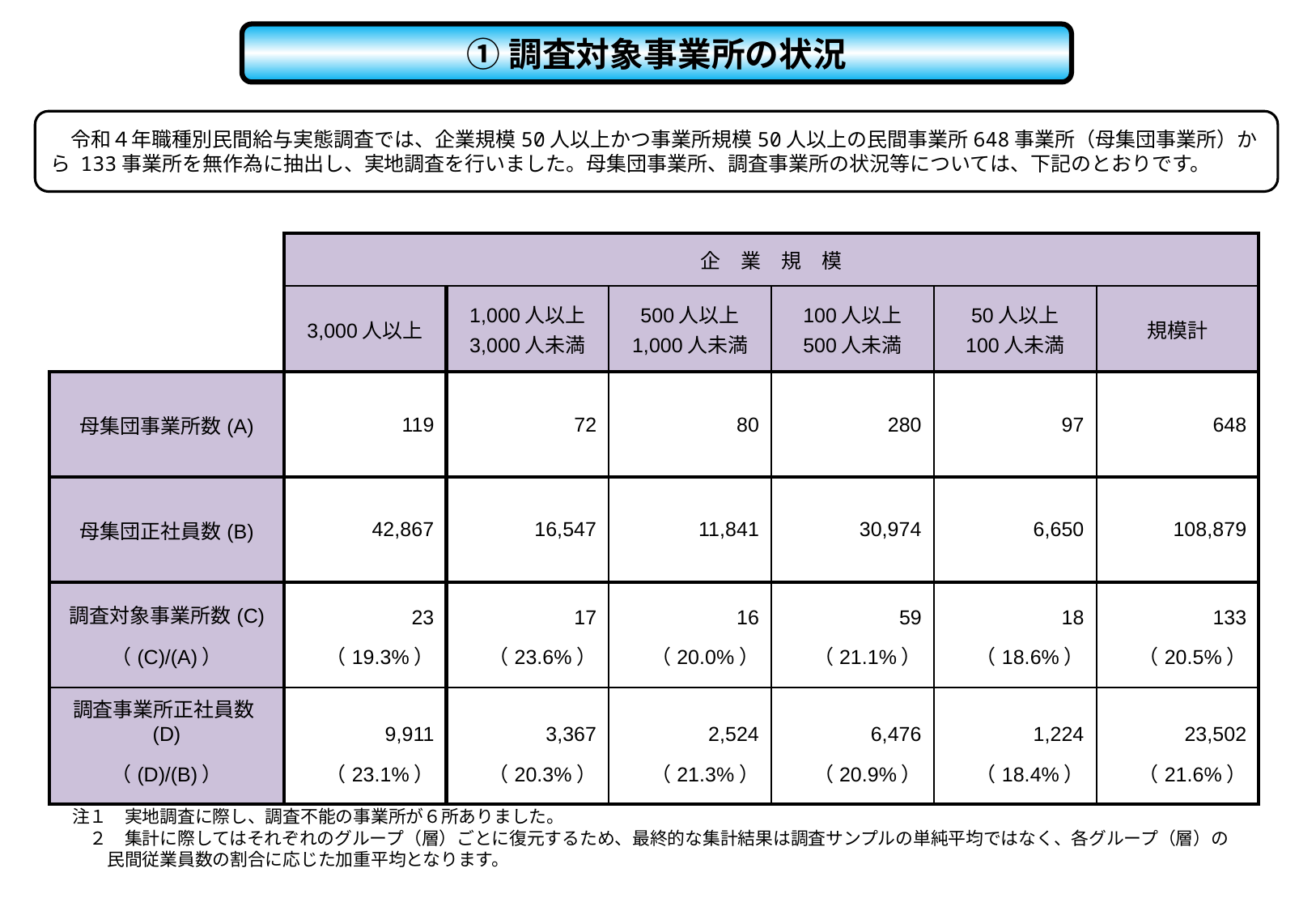

①調査対象事業所の状況
　令和４年職種別民間給与実態調査では、企業規模50人以上かつ事業所規模50人以上の民間事業所648事業所（母集団事業所）から 133事業所を無作為に抽出し、実地調査を行いました。母集団事業所、調査事業所の状況等については、下記のとおりです。
|  | 企　業　規　模 |  |  |  |  |  |
| --- | --- | --- | --- | --- | --- | --- |
|  | 3,000人以上 | 1,000人以上 3,000人未満 | 500人以上 1,000人未満 | 100人以上 500人未満 | 50人以上 100人未満 | 規模計 |
| 母集団事業所数(A) | 119 | 72 | 80 | 280 | 97 | 648 |
| 母集団正社員数(B) | 42,867 | 16,547 | 11,841 | 30,974 | 6,650 | 108,879 |
| 調査対象事業所数(C) | 23 | 17 | 16 | 59 | 18 | 133 |
| （(C)/(A)） | （19.3%） | （23.6%） | （20.0%） | （21.1%） | （18.6%） | （20.5%） |
| 調査事業所正社員数(D) | 9,911 | 3,367 | 2,524 | 6,476 | 1,224 | 23,502 |
| （(D)/(B)） | （23.1%） | （20.3%） | （21.3%） | （20.9%） | （18.4%） | （21.6%） |
注１　実地調査に際し、調査不能の事業所が６所ありました。
　２　集計に際してはそれぞれのグループ（層）ごとに復元するため、最終的な集計結果は調査サンプルの単純平均ではなく、各グループ（層）の
　　民間従業員数の割合に応じた加重平均となります。